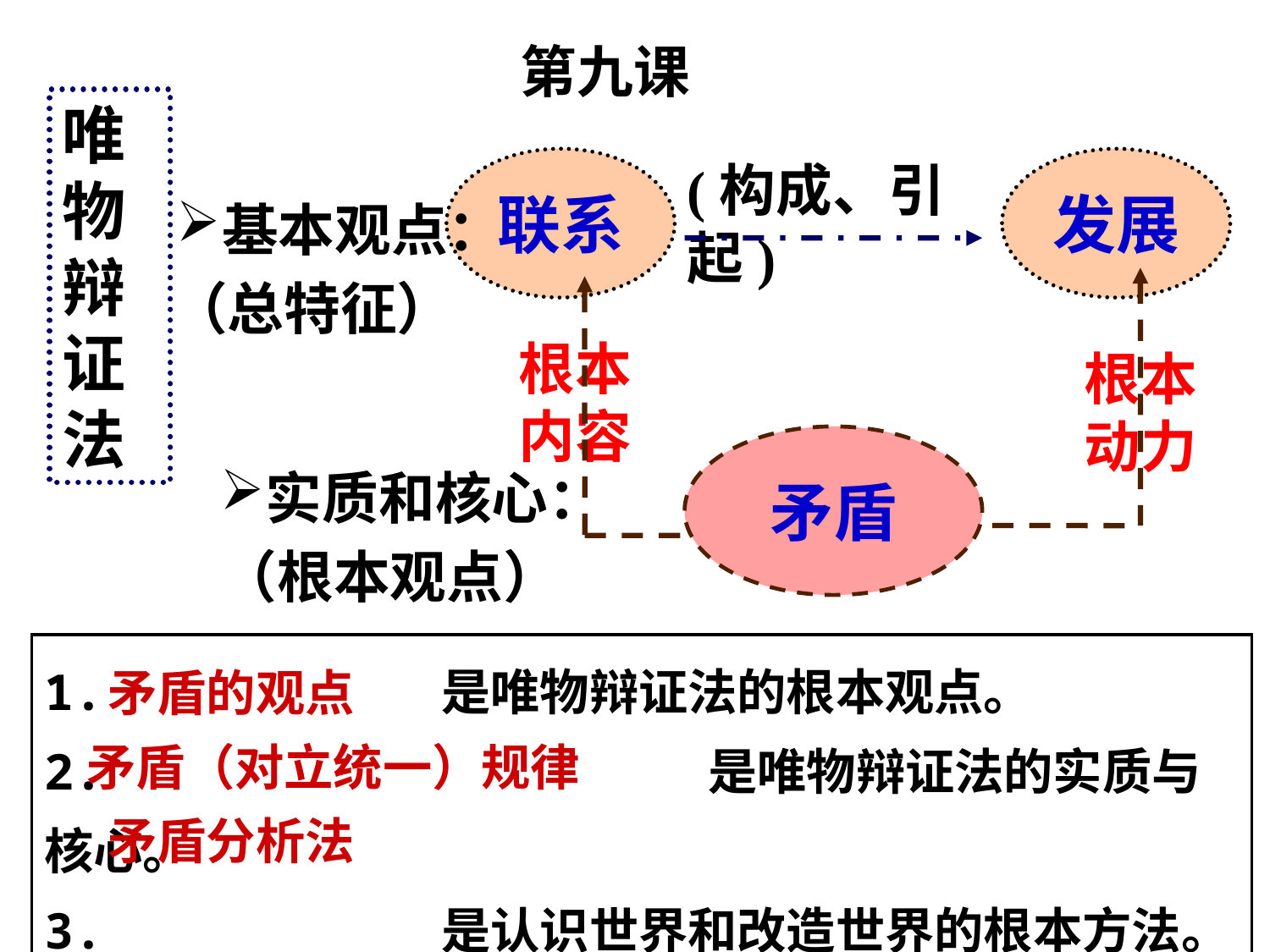

第九课
唯物辩证法
联系
发展
(构成、引起)
基本观点：
（总特征）

根本内容
根本动力
矛盾
实质和核心：
（根本观点）
1.           是唯物辩证法的根本观点。
2.                    是唯物辩证法的实质与核心。
3.           是认识世界和改造世界的根本方法。
矛盾的观点
矛盾（对立统一）规律
矛盾分析法